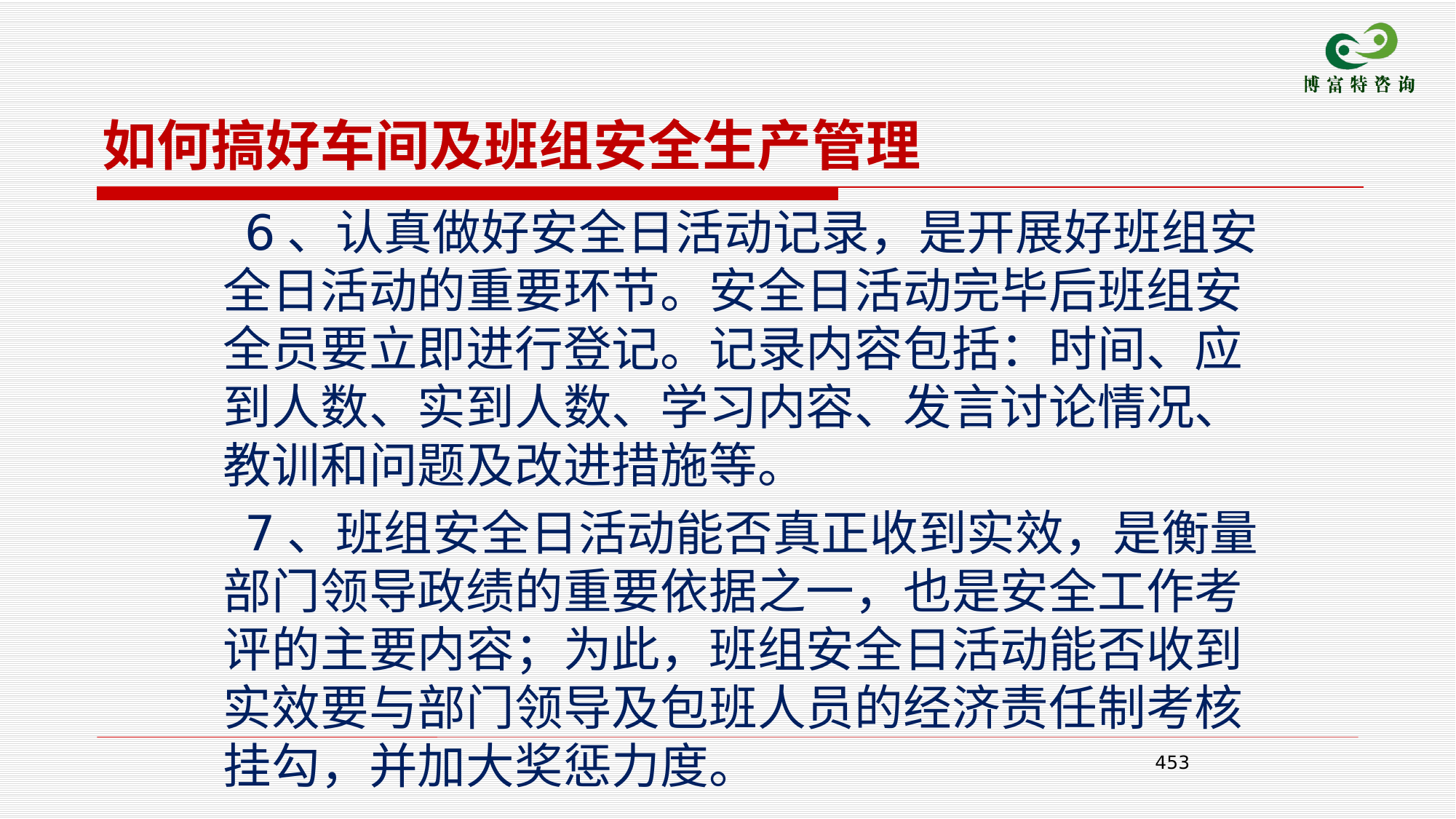

如何搞好车间及班组安全生产管理
     6、认真做好安全日活动记录，是开展好班组安全日活动的重要环节。安全日活动完毕后班组安全员要立即进行登记。记录内容包括：时间、应到人数、实到人数、学习内容、发言讨论情况、教训和问题及改进措施等。
     7、班组安全日活动能否真正收到实效，是衡量部门领导政绩的重要依据之一，也是安全工作考评的主要内容；为此，班组安全日活动能否收到实效要与部门领导及包班人员的经济责任制考核挂勾，并加大奖惩力度。

453